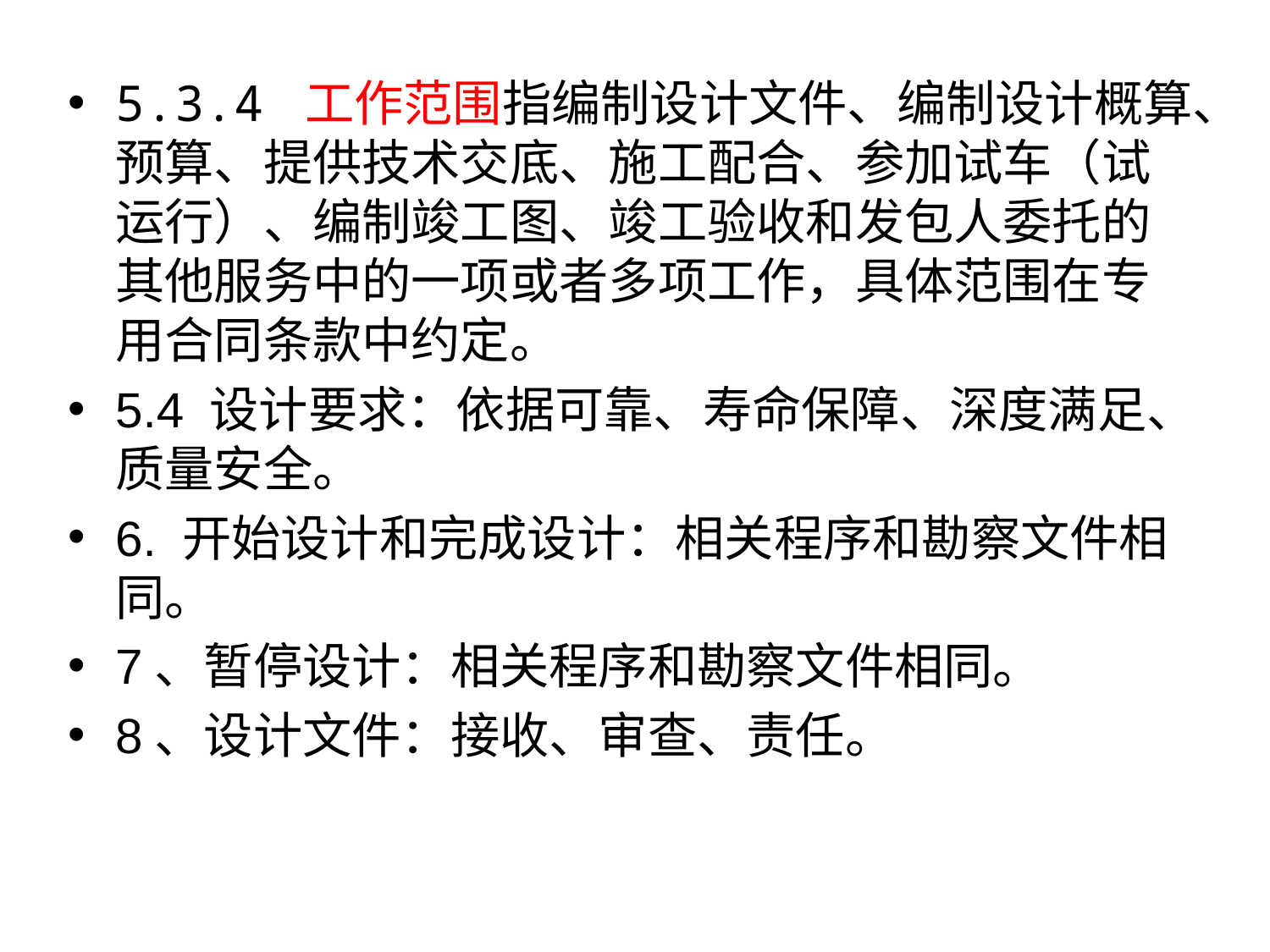

5.3.4 工作范围指编制设计文件、编制设计概算、预算、提供技术交底、施工配合、参加试车（试运行）、编制竣工图、竣工验收和发包人委托的其他服务中的一项或者多项工作，具体范围在专用合同条款中约定。
5.4 设计要求：依据可靠、寿命保障、深度满足、质量安全。
6. 开始设计和完成设计：相关程序和勘察文件相同。
7、暂停设计：相关程序和勘察文件相同。
8、设计文件：接收、审查、责任。